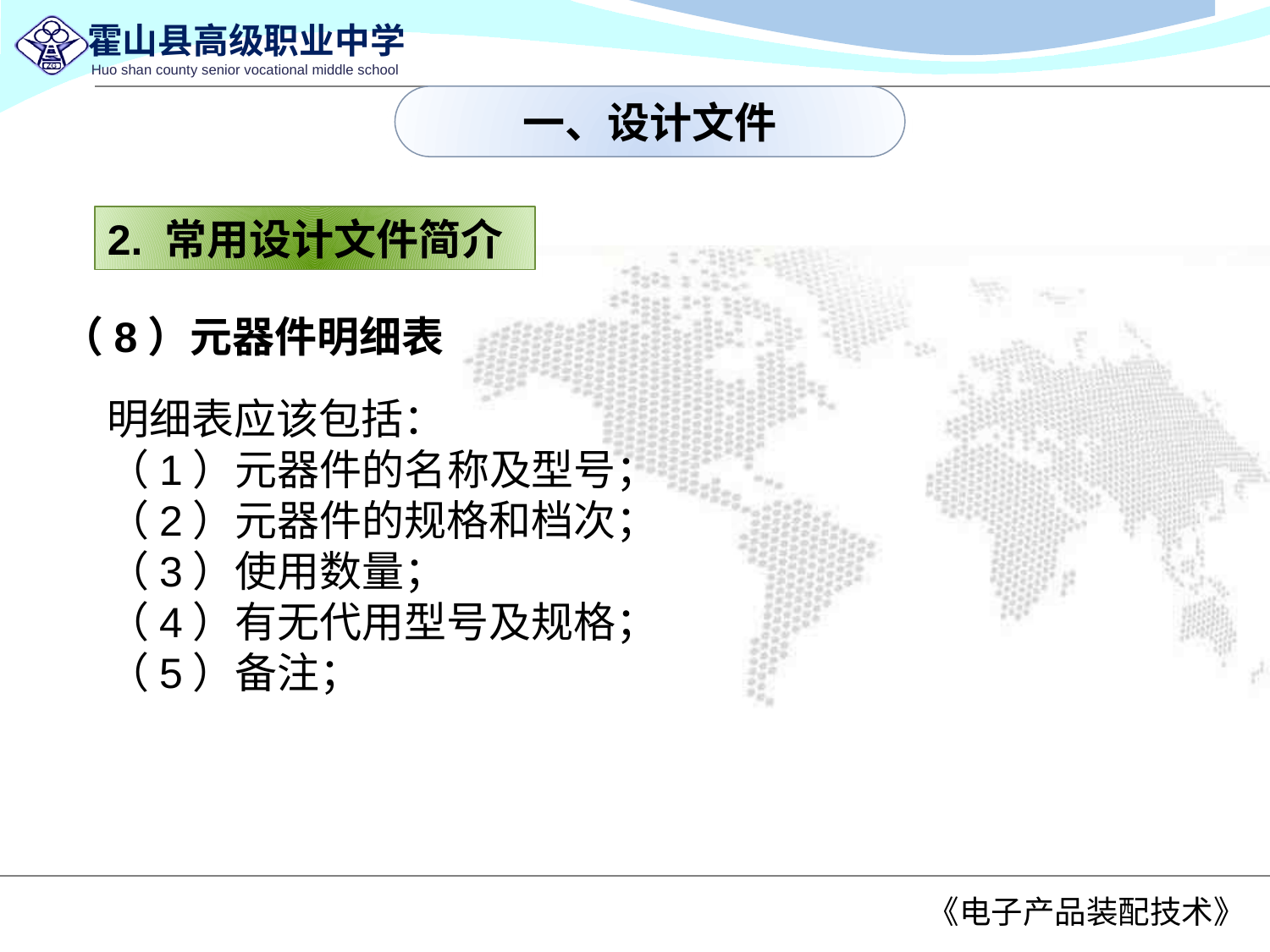

一、设计文件
2. 常用设计文件简介
（8）元器件明细表
明细表应该包括：
（1）元器件的名称及型号；
（2）元器件的规格和档次；
（3）使用数量；
（4）有无代用型号及规格；
（5）备注；